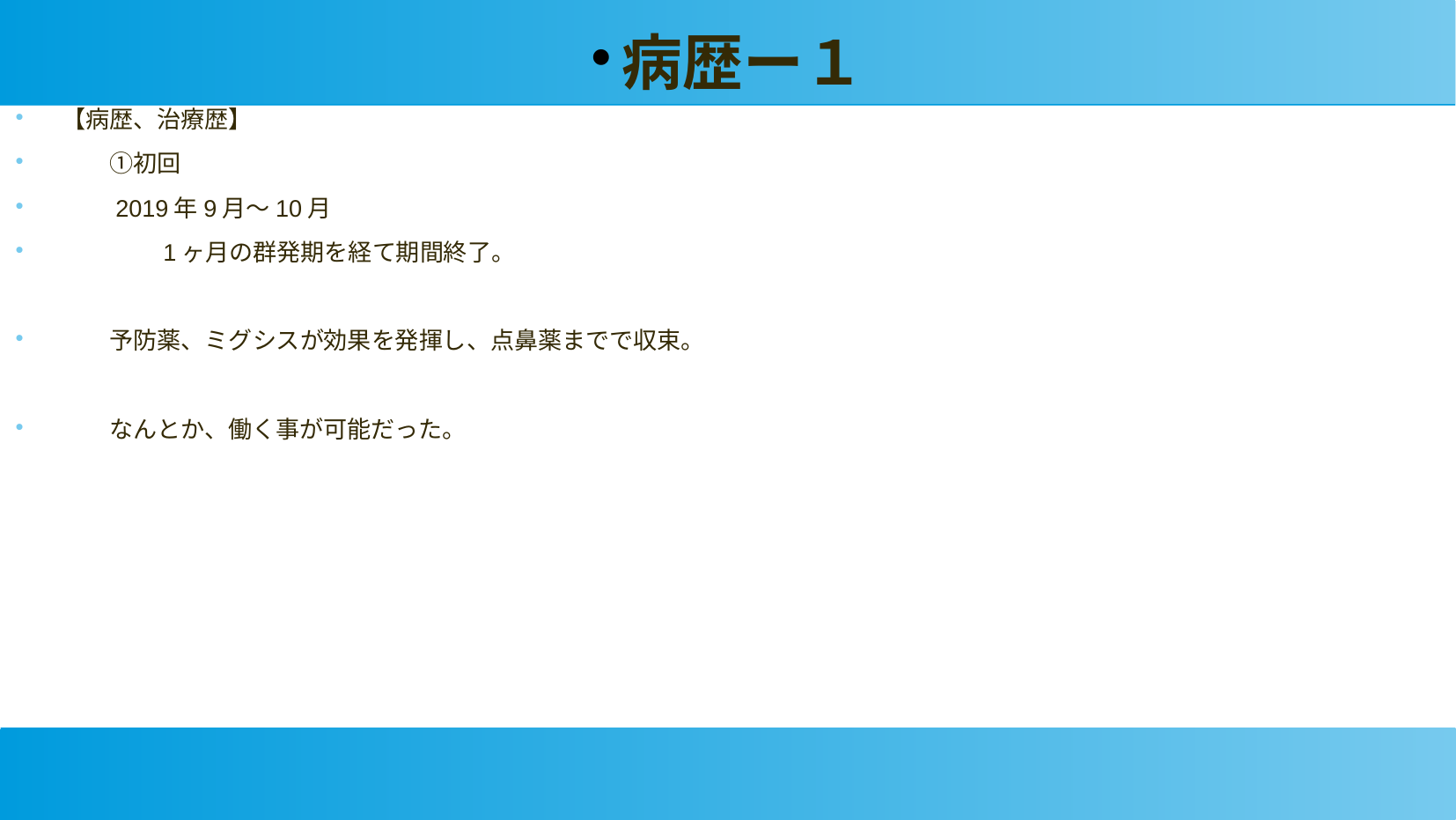

病歴ー１
【病歴、治療歴】
　　①初回
　　2019年9月〜10月
　　　　1ヶ月の群発期を経て期間終了。

　　予防薬、ミグシスが効果を発揮し、点鼻薬までで収束。

　　なんとか、働く事が可能だった。